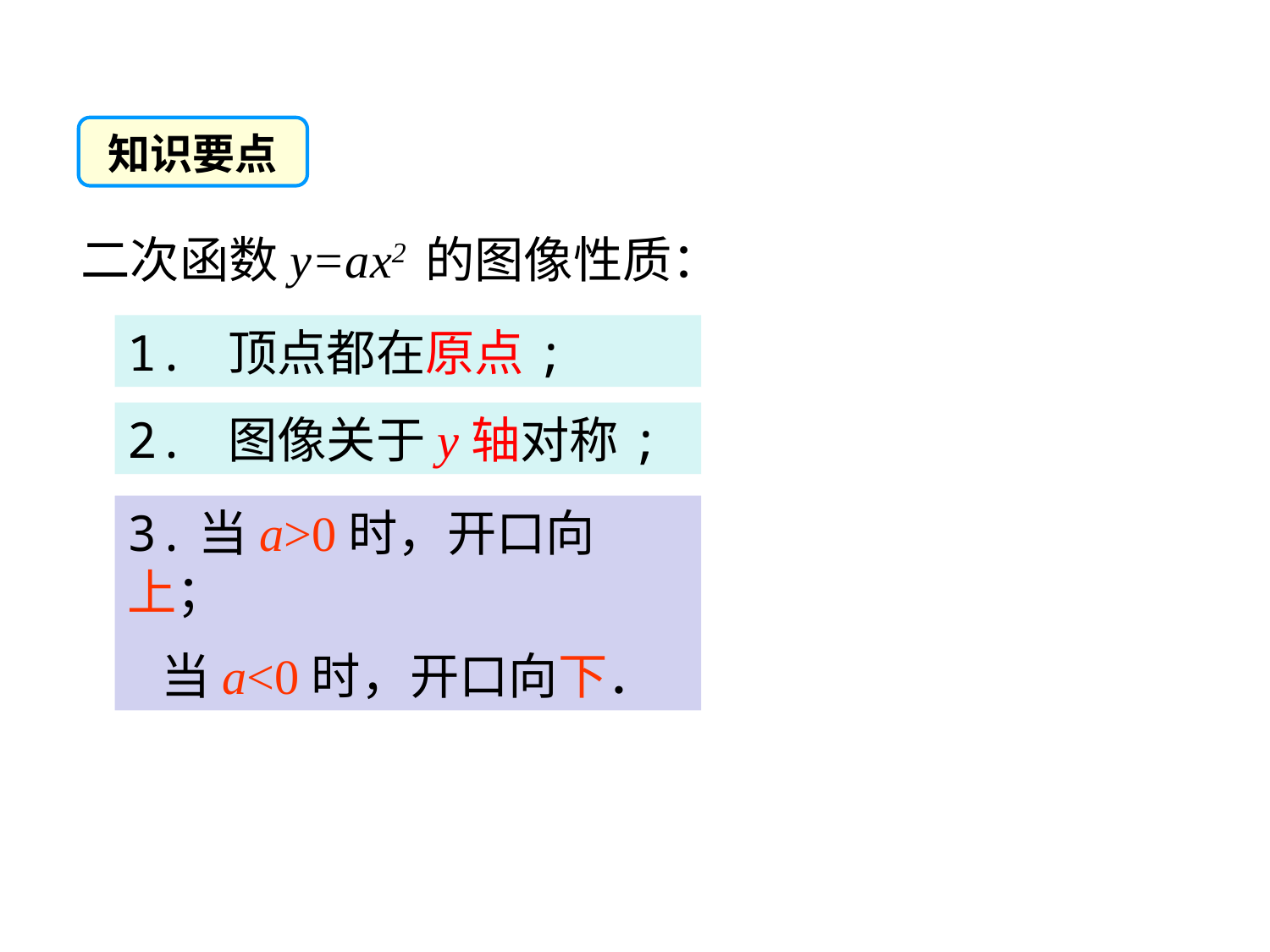

知识要点
二次函数y=ax2 的图像性质：
1. 顶点都在原点;
2. 图像关于y轴对称;
3.当a>0时，开口向上；
  当a<0时，开口向下．